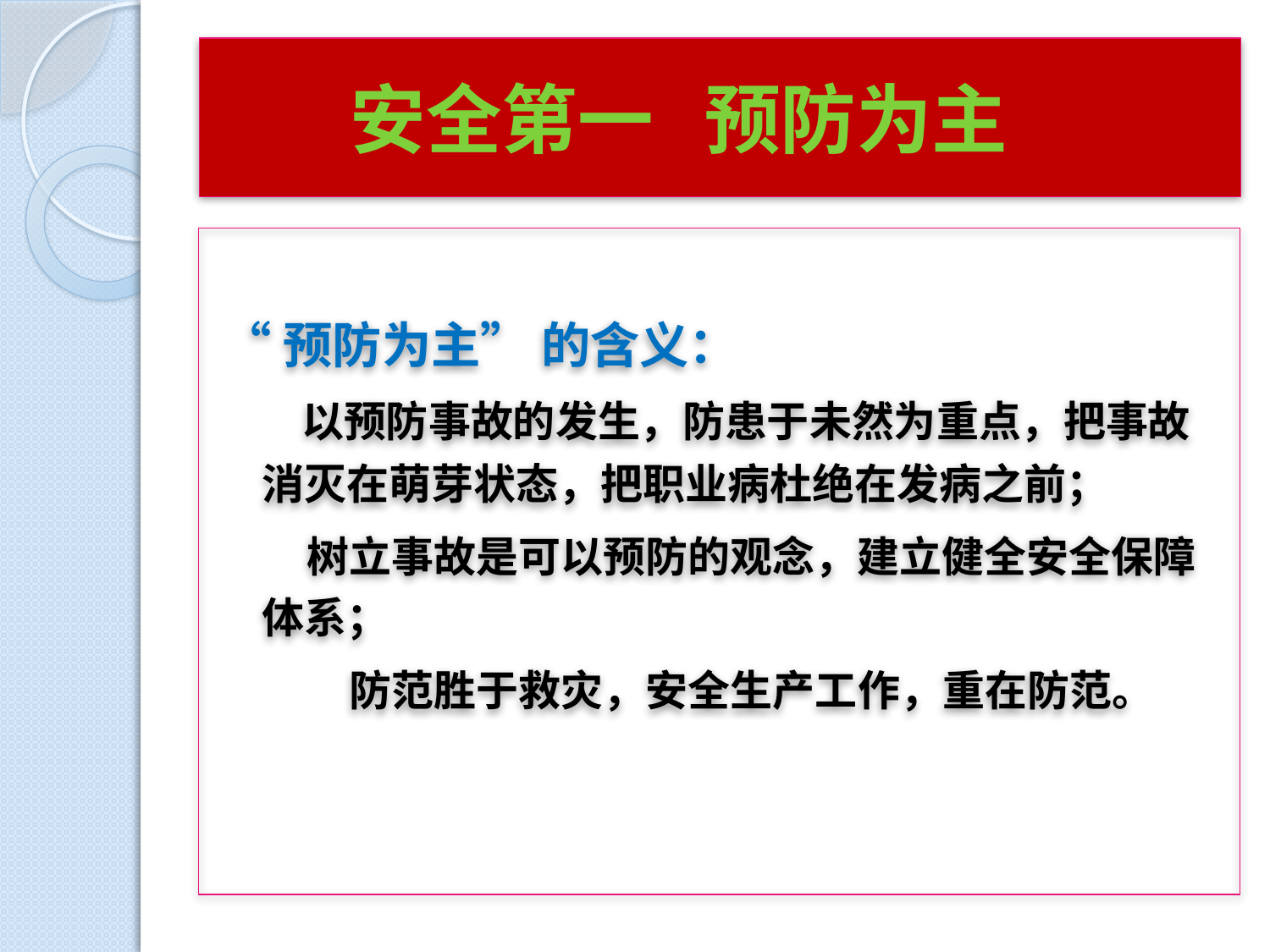

# 安全第一   预防为主

“预防为主” 的含义：
      以预防事故的发生，防患于未然为重点，把事故消灭在萌芽状态，把职业病杜绝在发病之前；
　　树立事故是可以预防的观念，建立健全安全保障体系；
　　　防范胜于救灾，安全生产工作，重在防范。